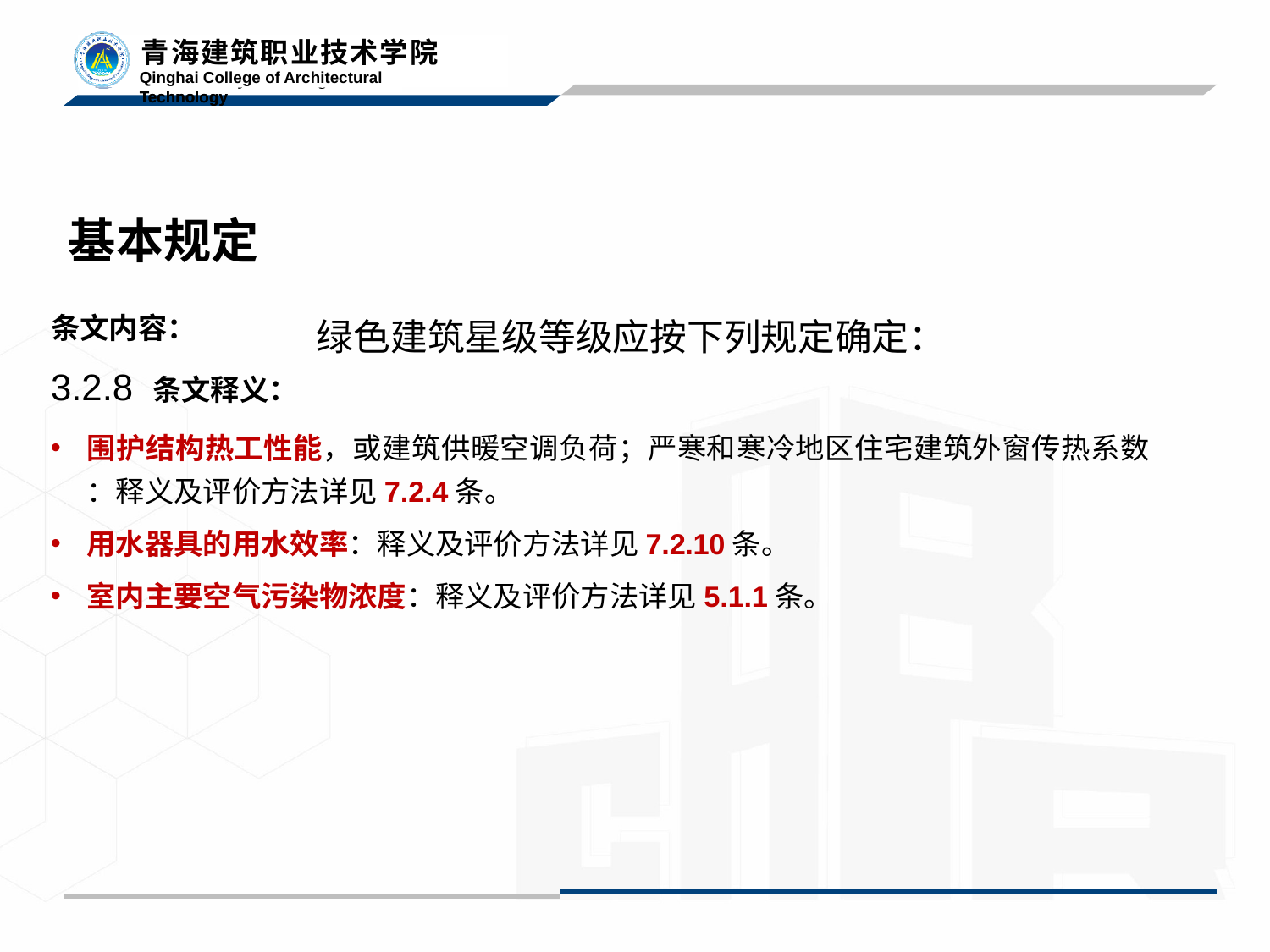

# 基本规定
条文内容：3.2.8 条文释义：
绿色建筑星级等级应按下列规定确定：
围护结构热工性能，或建筑供暖空调负荷；严寒和寒冷地区住宅建筑外窗传热系数
：释义及评价方法详见7.2.4条。
用水器具的用水效率：释义及评价方法详见7.2.10条。
室内主要空气污染物浓度：释义及评价方法详见5.1.1条。